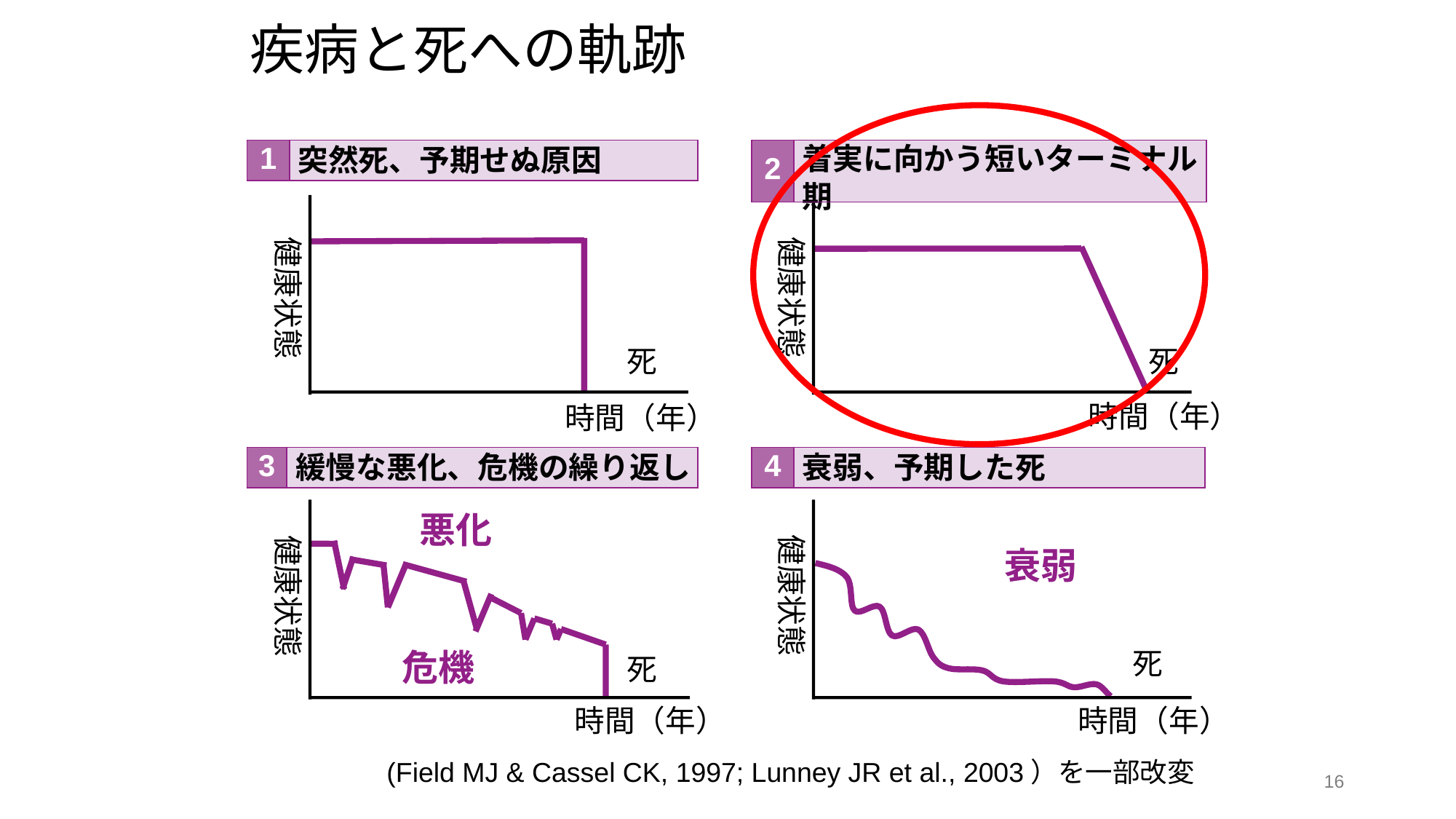

疾病と死への軌跡

| 1 | 突然死、予期せぬ原因 |
| --- | --- |
| 2 | 着実に向かう短いターミナル期 |
| --- | --- |

健康状態

死
時間（年）

健康状態

死
時間（年）
| 3 | 緩慢な悪化、危機の繰り返し |
| --- | --- |
| 4 | 衰弱、予期した死 |
| --- | --- |

健康状態
衰弱

死
時間（年）

悪化
健康状態

危機

死
時間（年）
(Field MJ & Cassel CK, 1997; Lunney JR et al., 2003）を一部改変
16